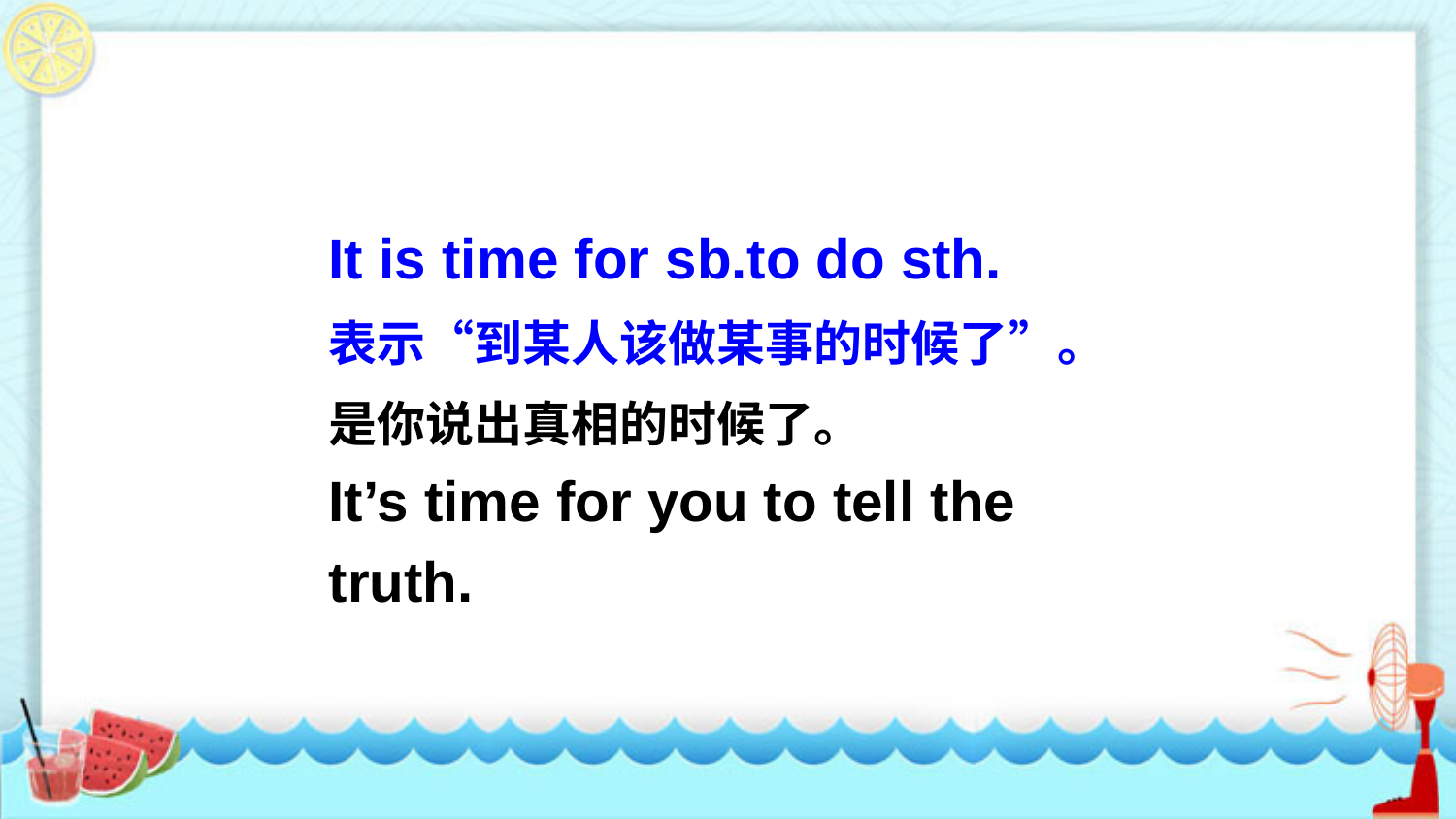

It is time for sb.to do sth.
表示“到某人该做某事的时候了”。
是你说出真相的时候了。
It’s time for you to tell the truth.